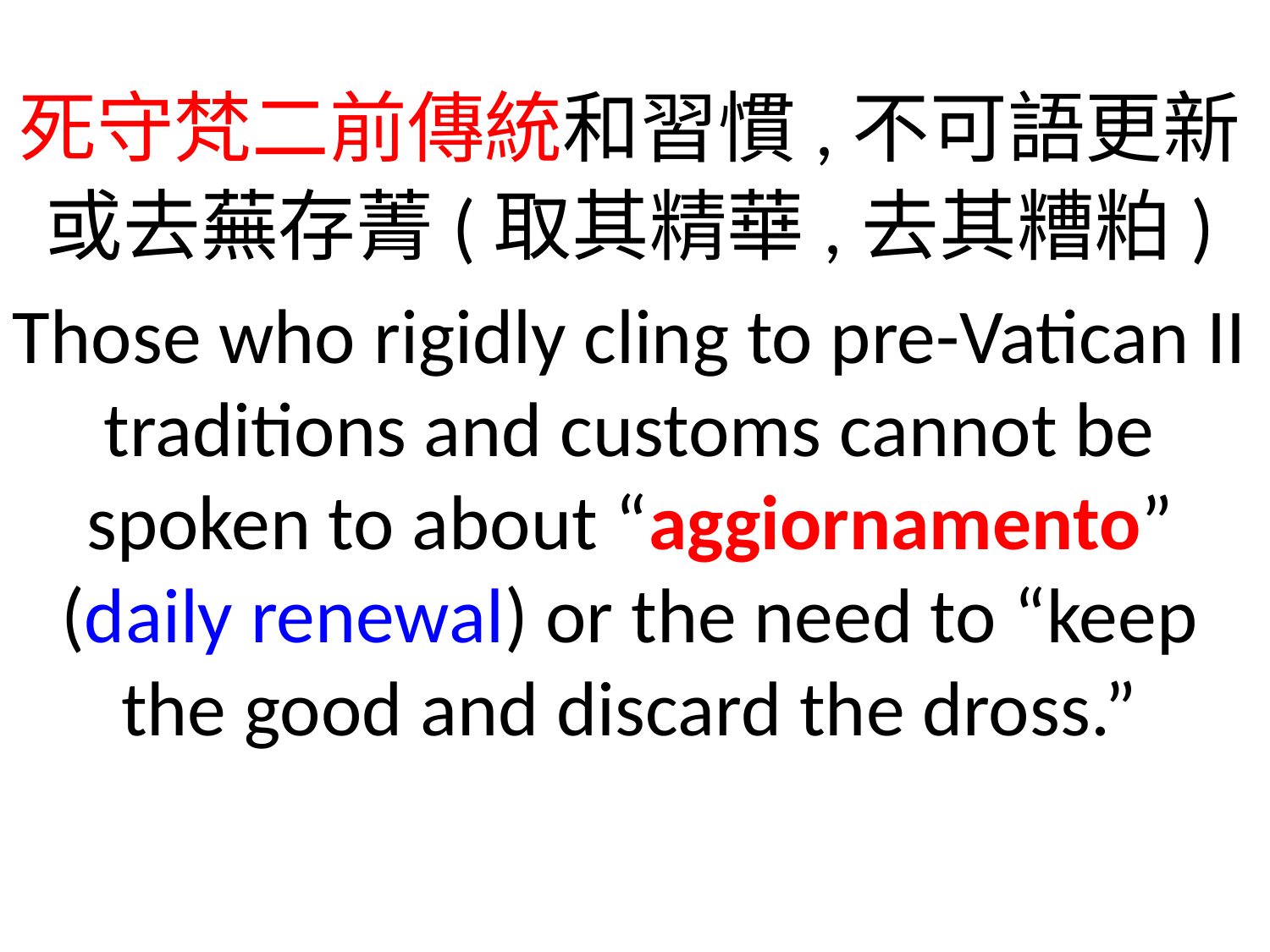

死守梵二前傳統和習慣,不可語更新或去蕪存菁(取其精華,去其糟粕)
Those who rigidly cling to pre-Vatican II traditions and customs cannot be spoken to about “aggiornamento” (daily renewal) or the need to “keep the good and discard the dross.”